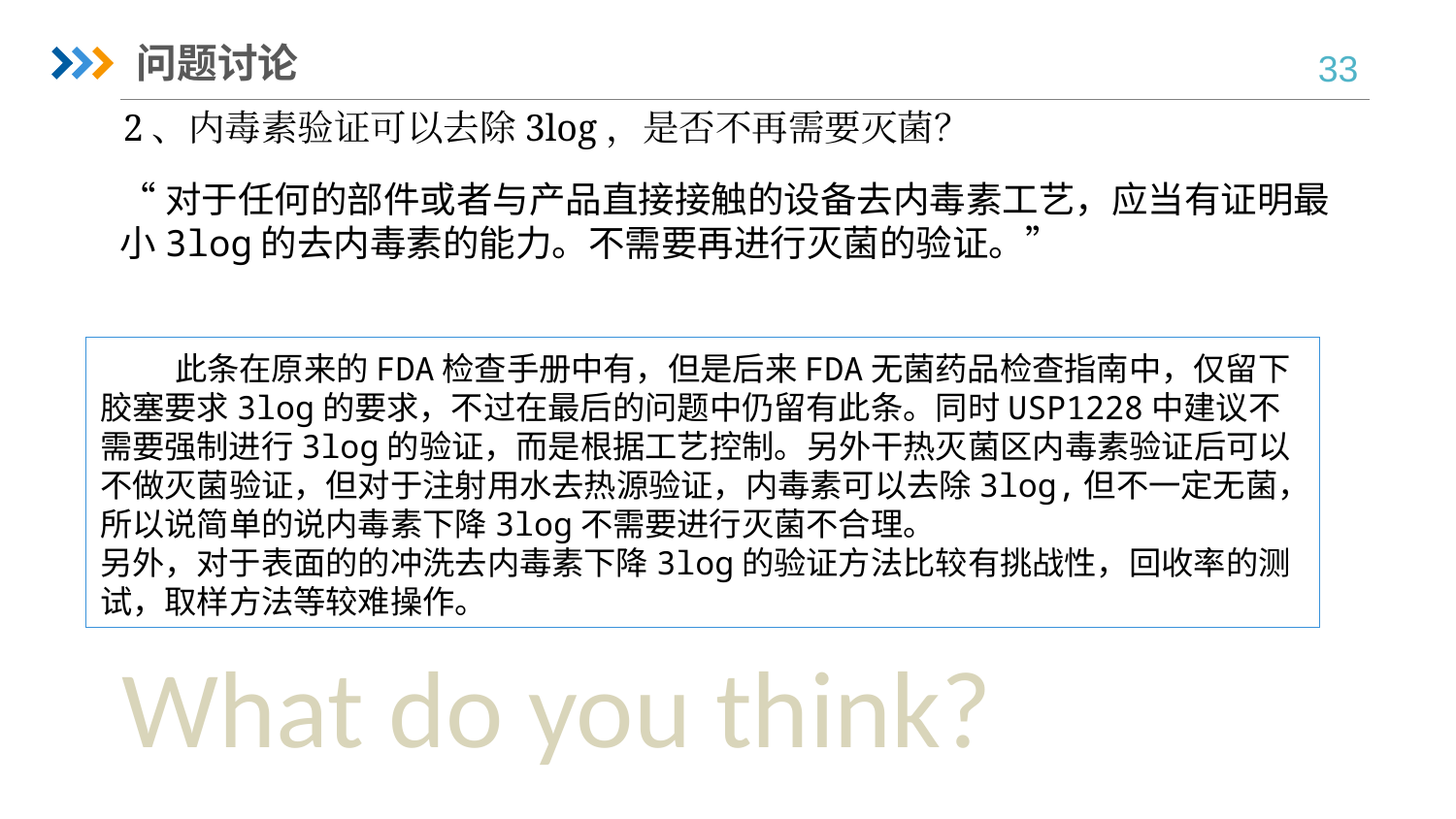

问题讨论
2、内毒素验证可以去除3log，是否不再需要灭菌？

“对于任何的部件或者与产品直接接触的设备去内毒素工艺，应当有证明最小3log的去内毒素的能力。不需要再进行灭菌的验证。”
        此条在原来的FDA检查手册中有，但是后来FDA无菌药品检查指南中，仅留下胶塞要求3log的要求，不过在最后的问题中仍留有此条。同时USP1228中建议不需要强制进行3log的验证，而是根据工艺控制。另外干热灭菌区内毒素验证后可以不做灭菌验证，但对于注射用水去热源验证，内毒素可以去除3log,但不一定无菌，所以说简单的说内毒素下降3log不需要进行灭菌不合理。
另外，对于表面的的冲洗去内毒素下降3log的验证方法比较有挑战性，回收率的测试，取样方法等较难操作。
What do you think?